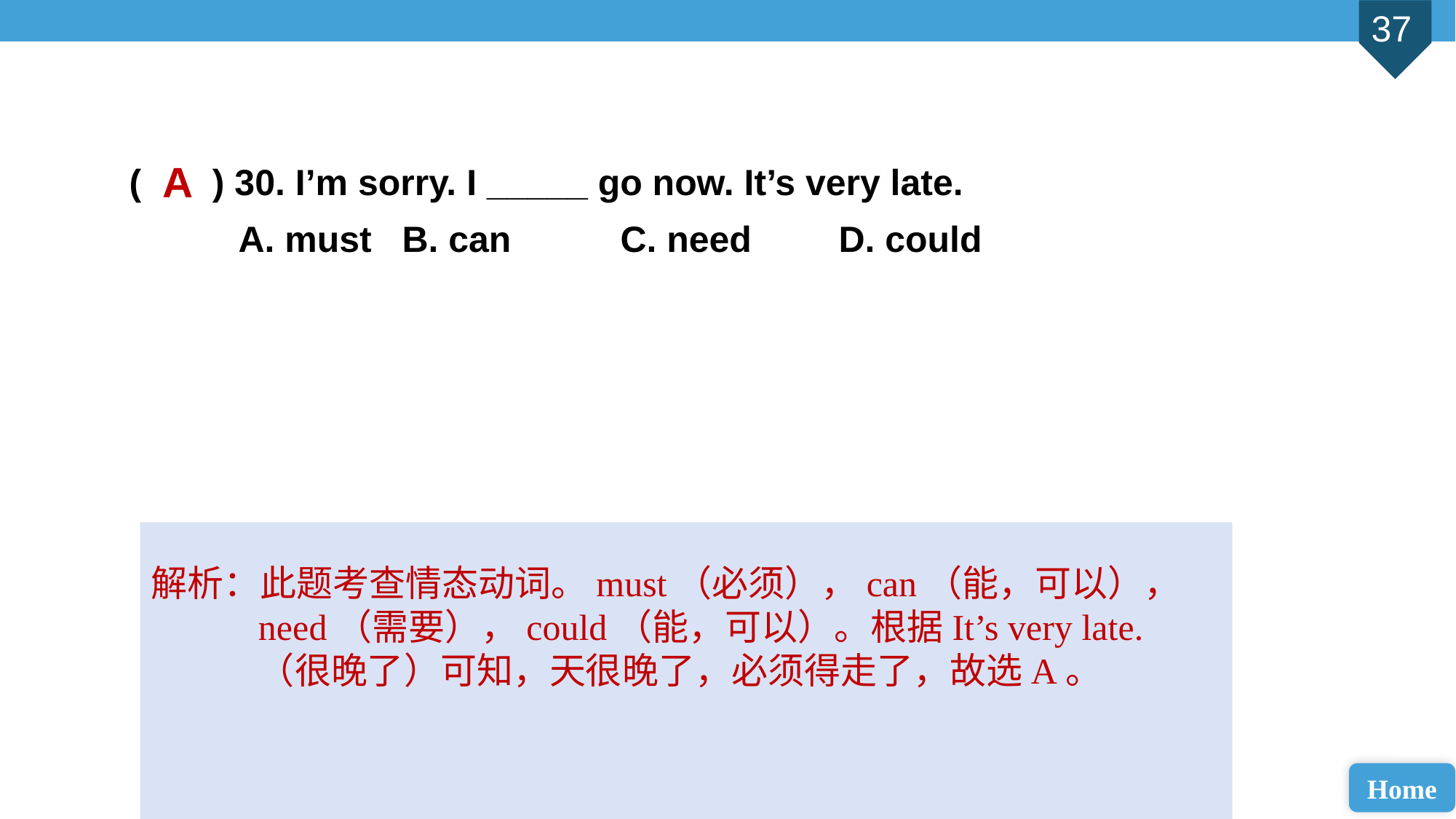

(       ) 30. I’m sorry. I _____ go now. It’s very late.
A. must 	B. can 	C. need 	D. could
A

解析：此题考查情态动词。must（必须），can（能，可以），need（需要），could（能，可以）。根据It’s very late.（很晚了）可知，天很晚了，必须得走了，故选A。